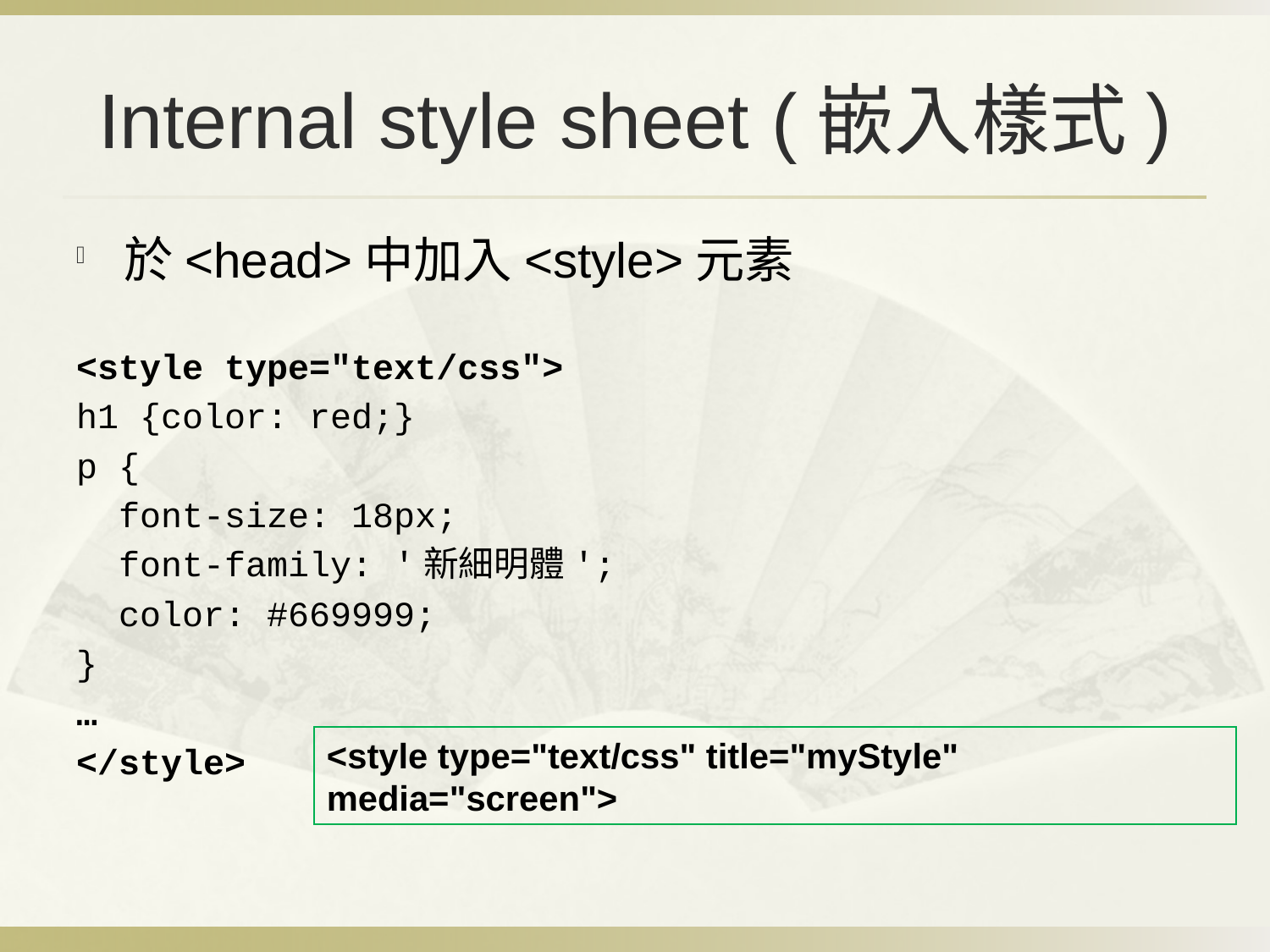

# Internal style sheet (嵌入樣式)
於<head>中加入<style>元素

<style type="text/css">
h1 {color: red;}
p {
  font-size: 18px;
  font-family: '新細明體';
  color: #669999;
}
…
</style>
<style type="text/css" title="myStyle" media="screen">